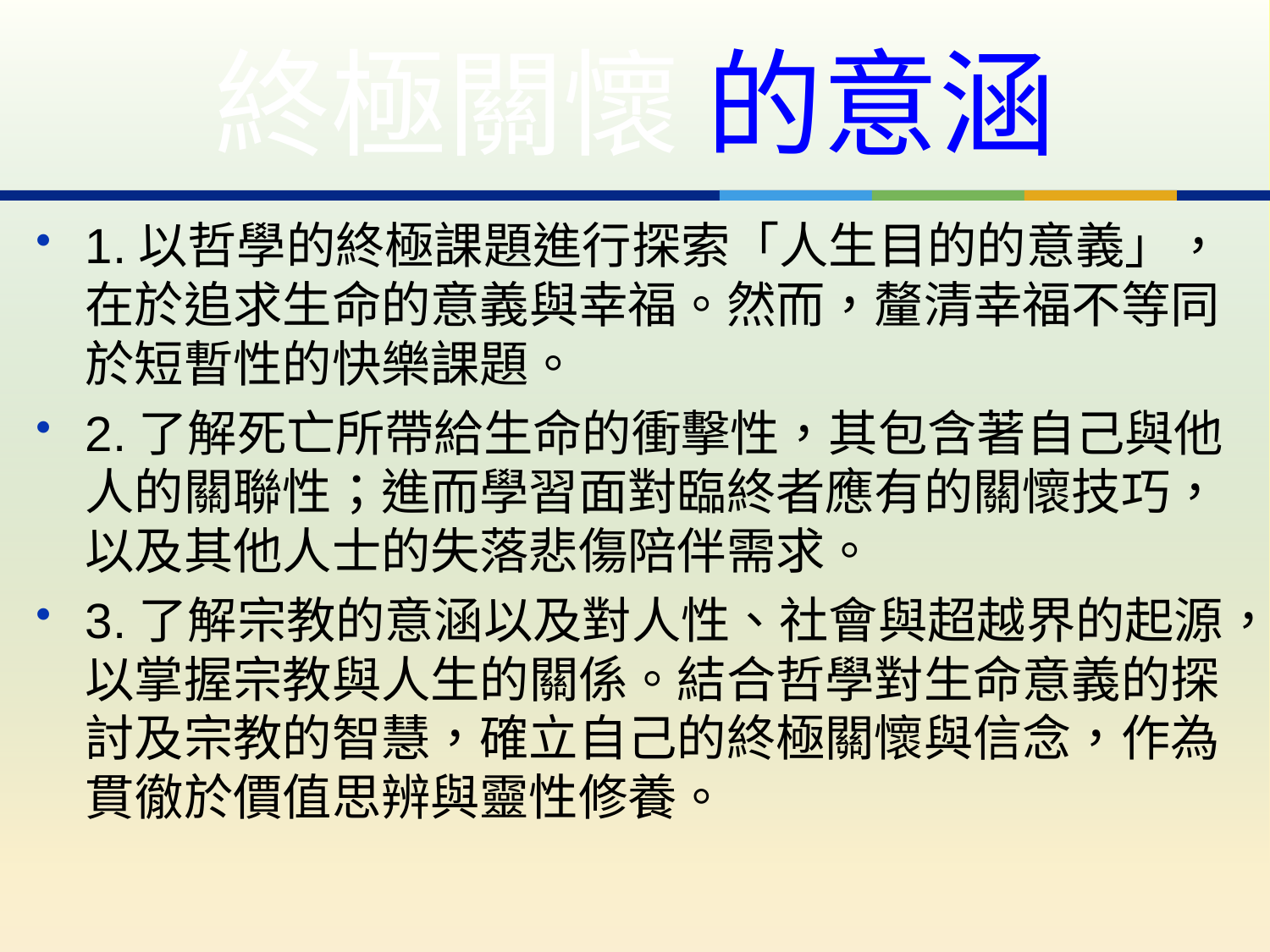

# 終極關懷 的意涵
1.以哲學的終極課題進行探索「人生目的的意義」，在於追求生命的意義與幸福。然而，釐清幸福不等同於短暫性的快樂課題。
2.了解死亡所帶給生命的衝擊性，其包含著自己與他人的關聯性；進而學習面對臨終者應有的關懷技巧，以及其他人士的失落悲傷陪伴需求。
3.了解宗教的意涵以及對人性、社會與超越界的起源，以掌握宗教與人生的關係。結合哲學對生命意義的探討及宗教的智慧，確立自己的終極關懷與信念，作為貫徹於價值思辨與靈性修養。